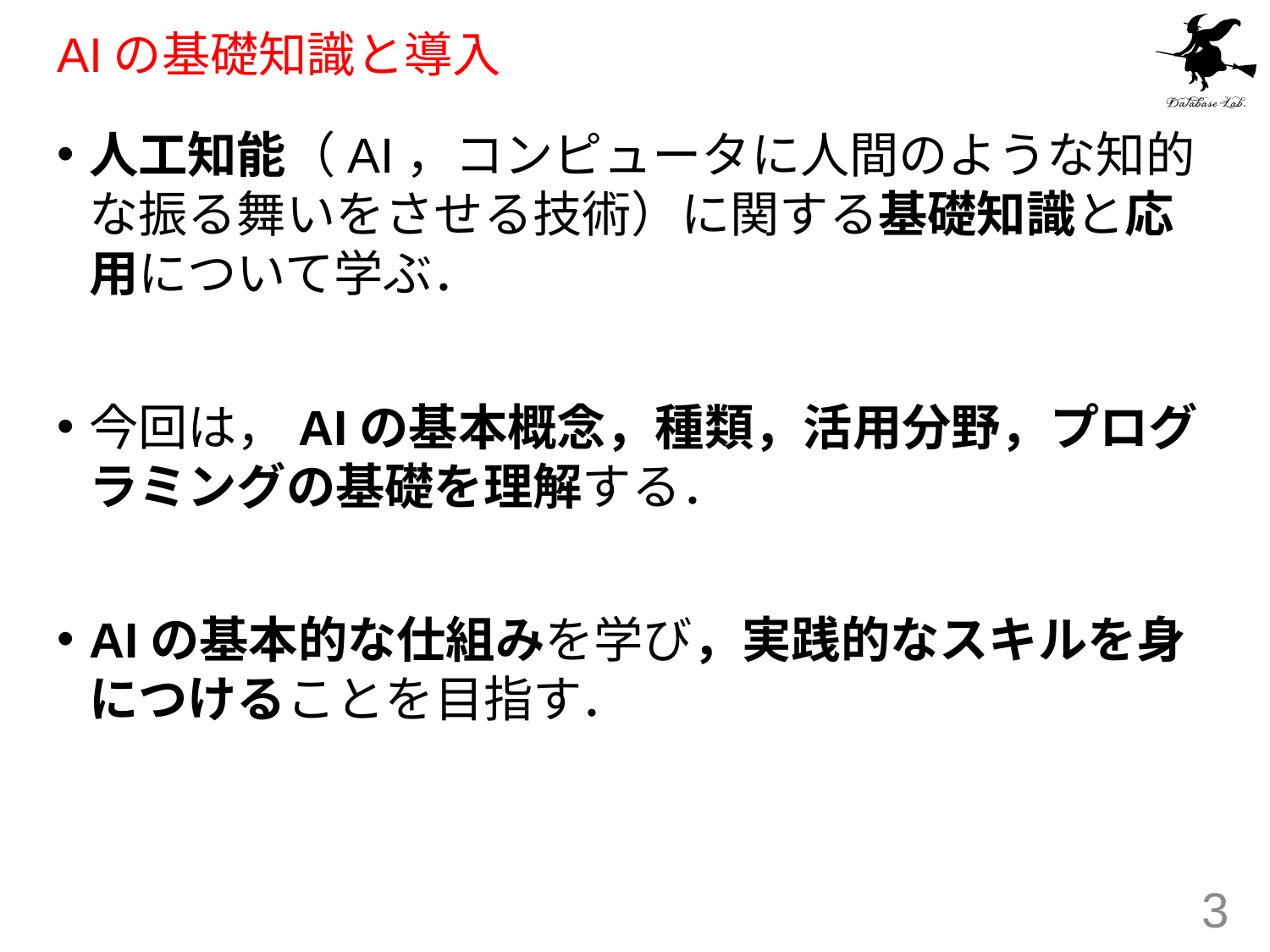

# AIの基礎知識と導入
人工知能（AI，コンピュータに人間のような知的な振る舞いをさせる技術）に関する基礎知識と応用について学ぶ．

今回は，AIの基本概念，種類，活用分野，プログラミングの基礎を理解する．

AIの基本的な仕組みを学び，実践的なスキルを身につけることを目指す．
3